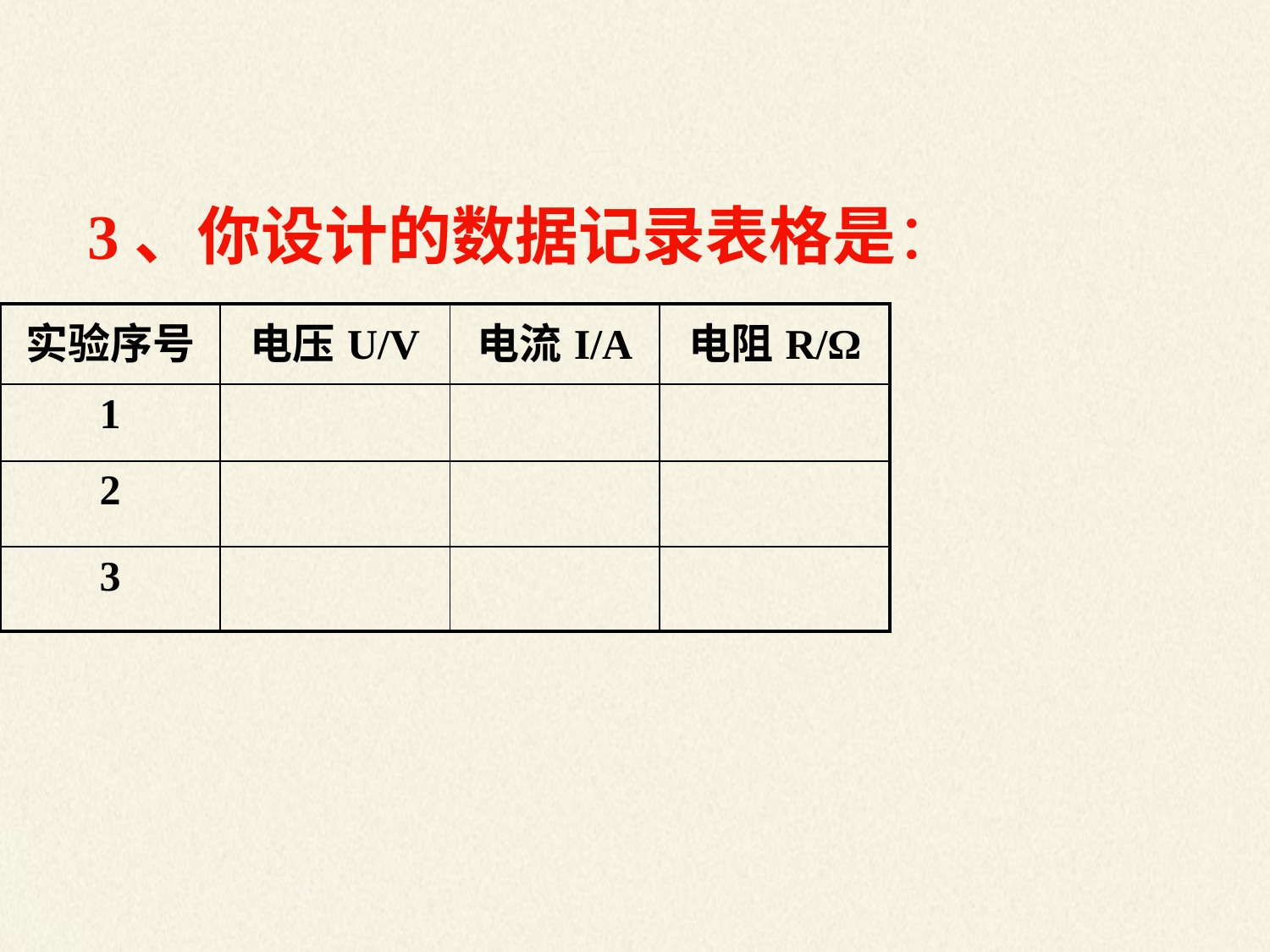

3、你设计的数据记录表格是：
| 实验序号 | 电压U/V | 电流I/A | 电阻R/Ω |
| --- | --- | --- | --- |
| 1 |  |  |  |
| 2 |  |  |  |
| 3 |  |  |  |